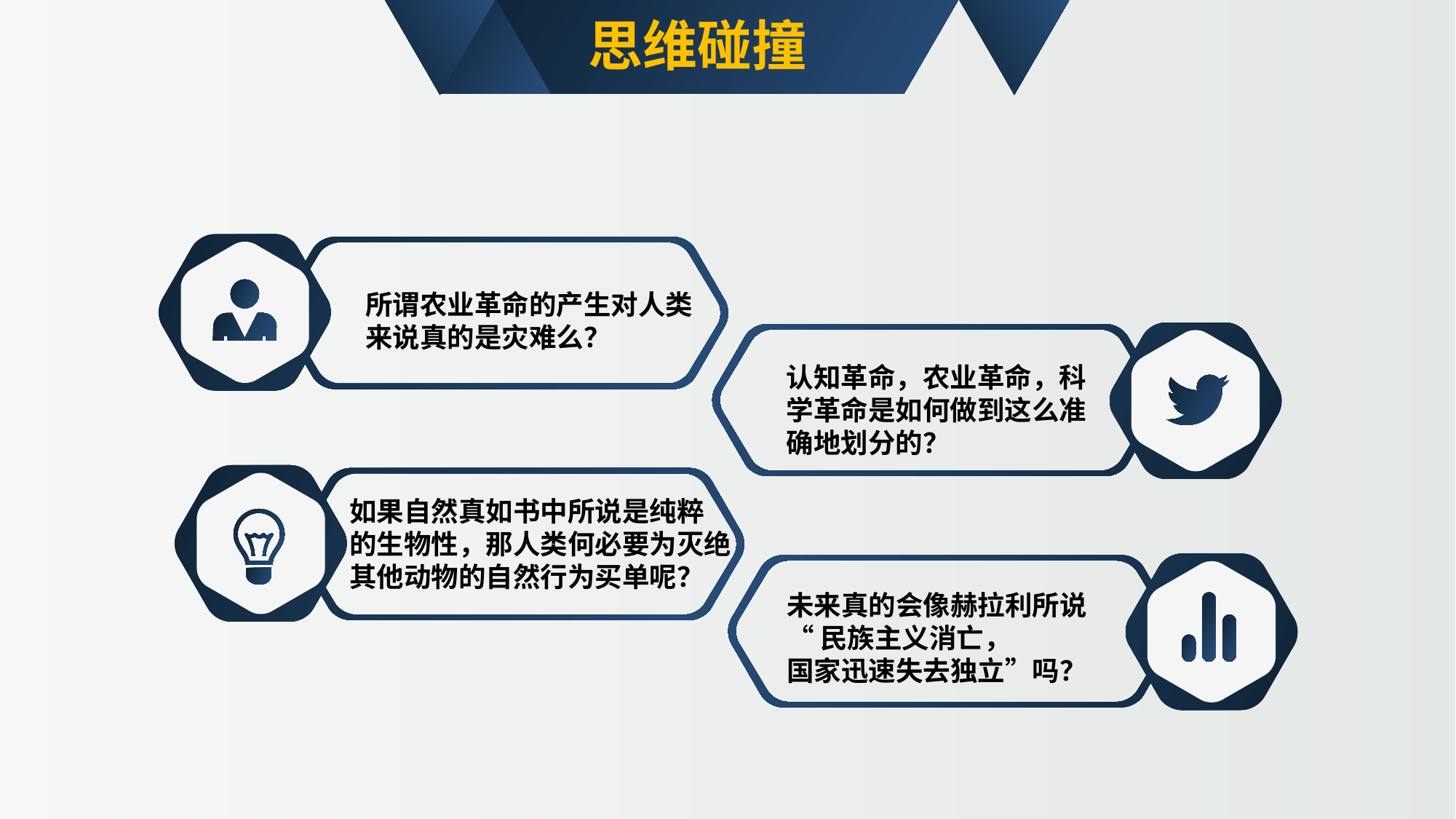

思维碰撞

所谓农业革命的产生对人类
来说真的是灾难么？

认知革命，农业革命，科学革命是如何做到这么准确地划分的？

如果自然真如书中所说是纯粹
的生物性，那人类何必要为灭绝
其他动物的自然行为买单呢？

未来真的会像赫拉利所说
“民族主义消亡，
国家迅速失去独立”吗？